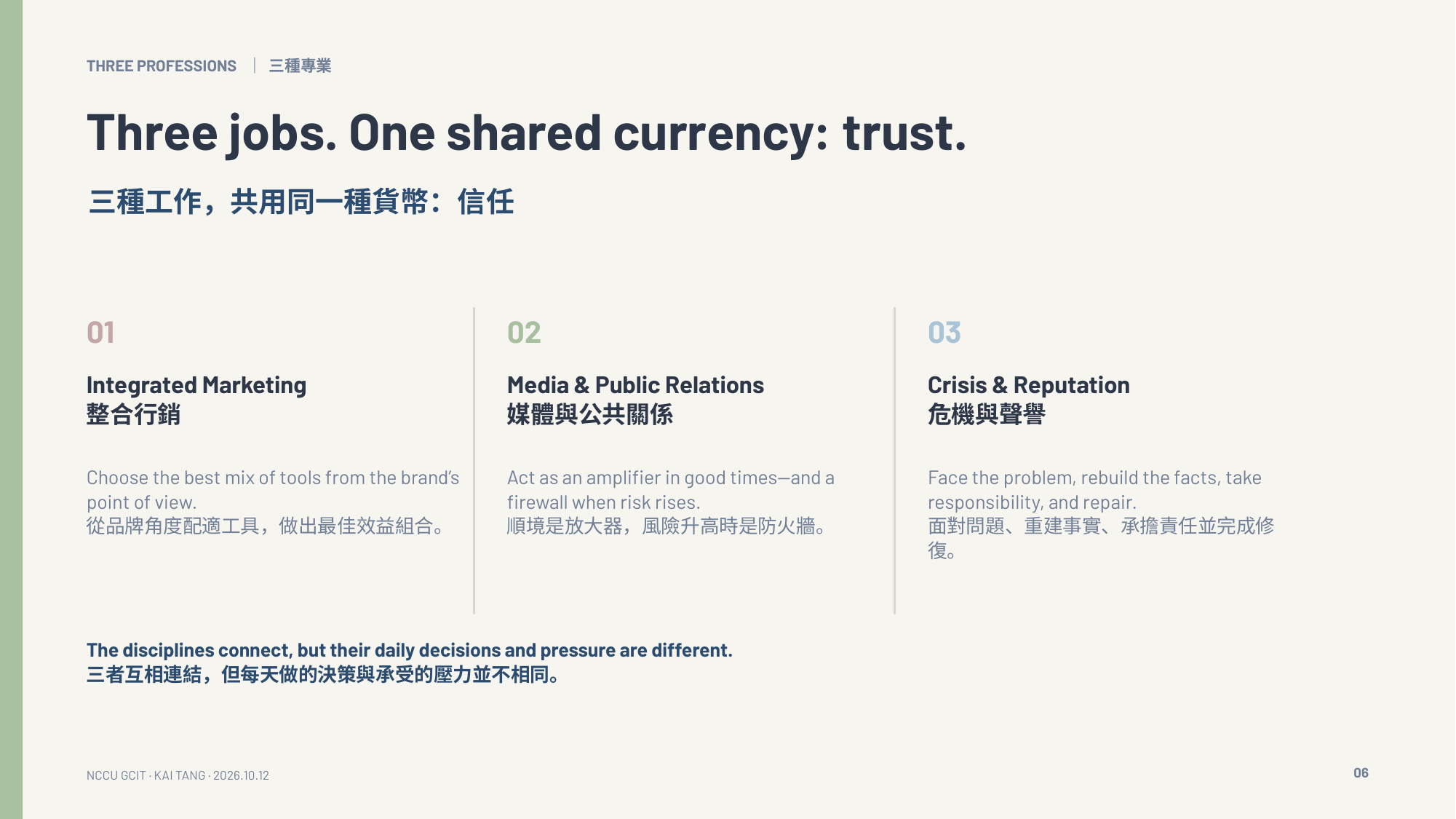

THREE PROFESSIONS  ｜  三種專業
Three jobs. One shared currency: trust.
三種工作，共用同一種貨幣：信任

01
02
03
Integrated Marketing
整合行銷
Media & Public Relations
媒體與公共關係
Crisis & Reputation
危機與聲譽
Choose the best mix of tools from the brand’s point of view.
從品牌角度配適工具，做出最佳效益組合。
Act as an amplifier in good times—and a firewall when risk rises.
順境是放大器，風險升高時是防火牆。
Face the problem, rebuild the facts, take responsibility, and repair.
面對問題、重建事實、承擔責任並完成修復。
The disciplines connect, but their daily decisions and pressure are different.
三者互相連結，但每天做的決策與承受的壓力並不相同。
06
NCCU GCIT · KAI TANG · 2026.10.12